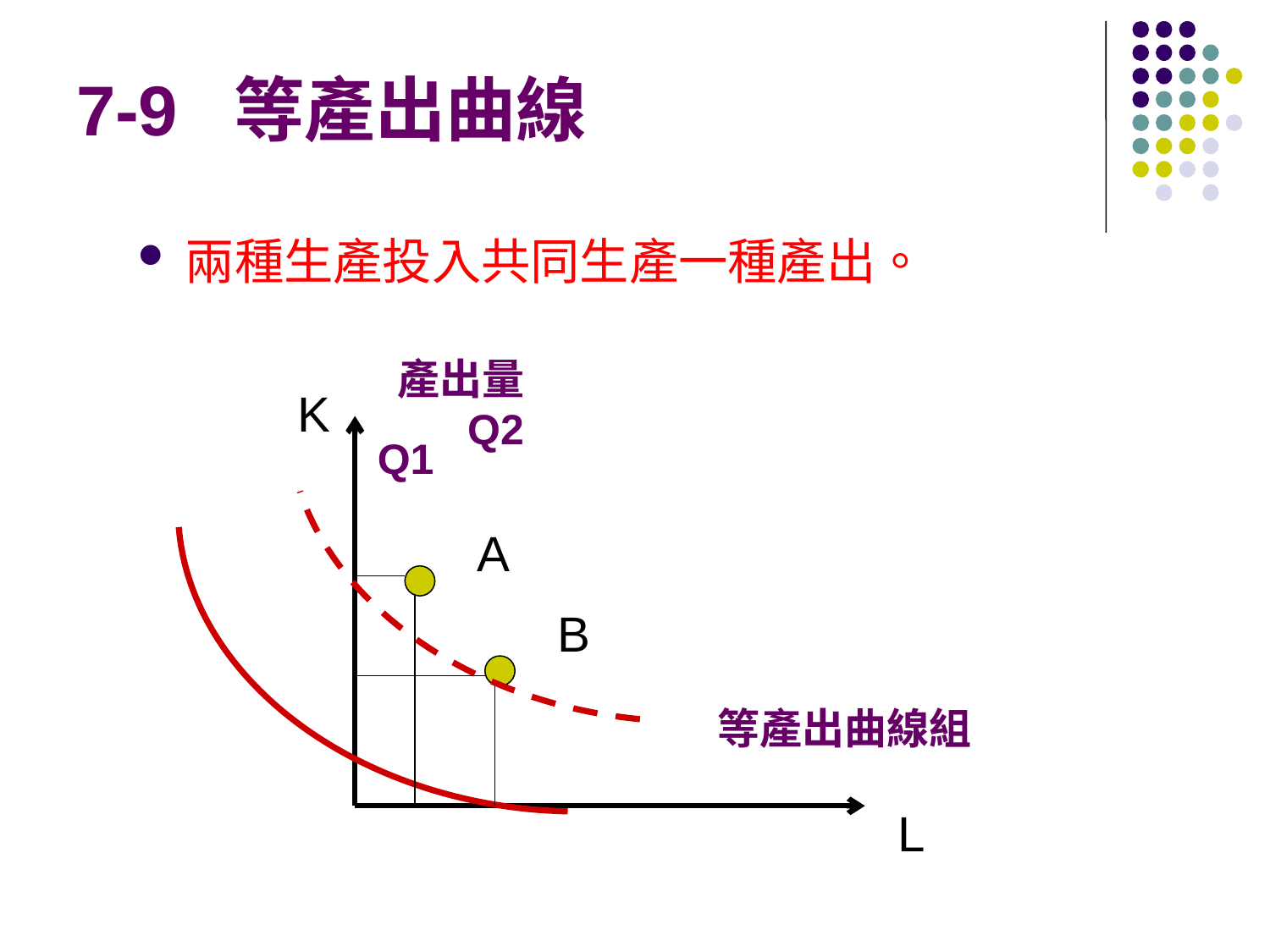

# 7-9  等產出曲線

兩種生產投入共同生產一種產出。

產出量
K
Q2
Q1
A

B

等產出曲線組
L